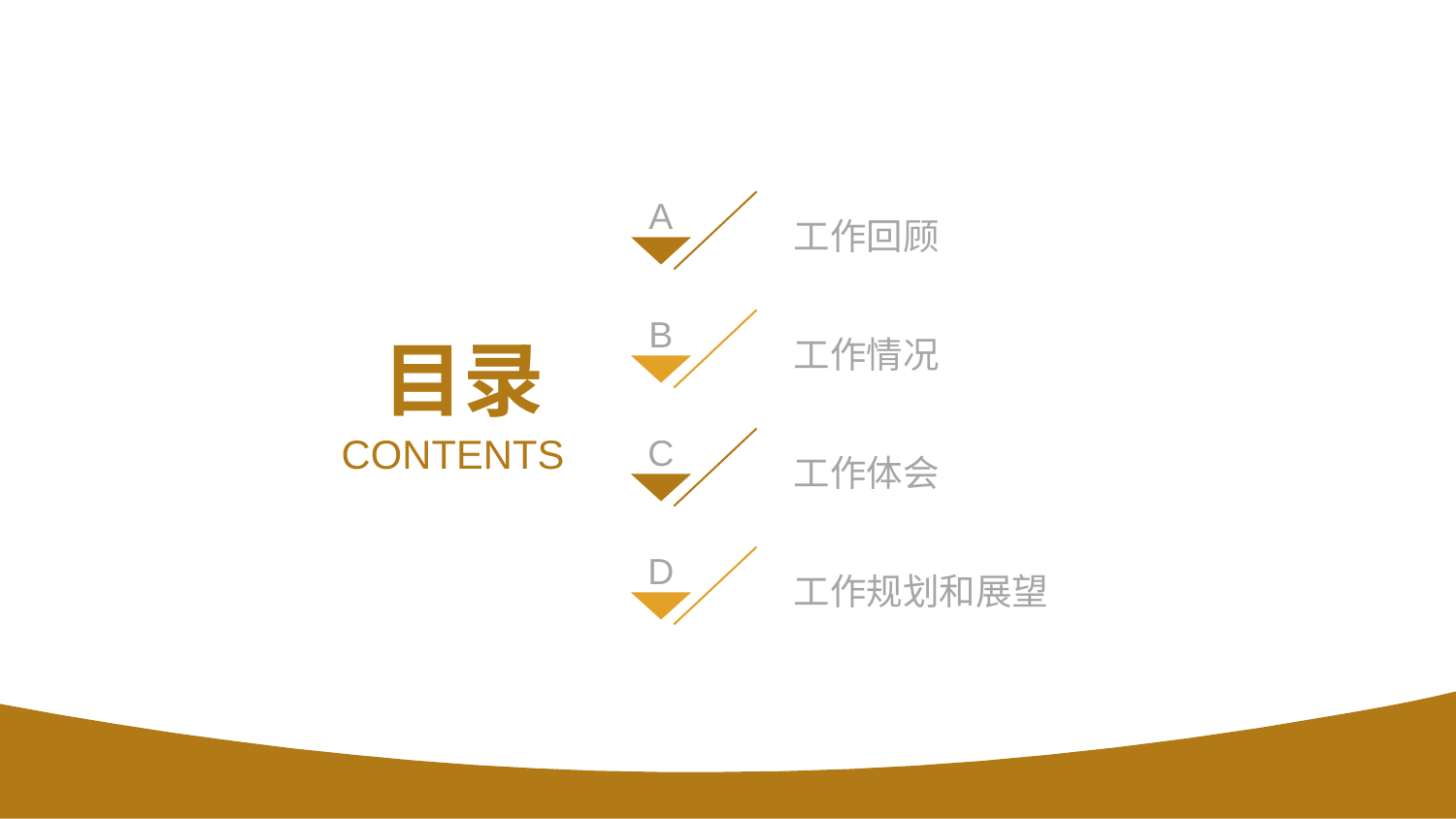

A

工作回顾
B

工作情况
目录
C

工作体会
CONTENTS
D

工作规划和展望